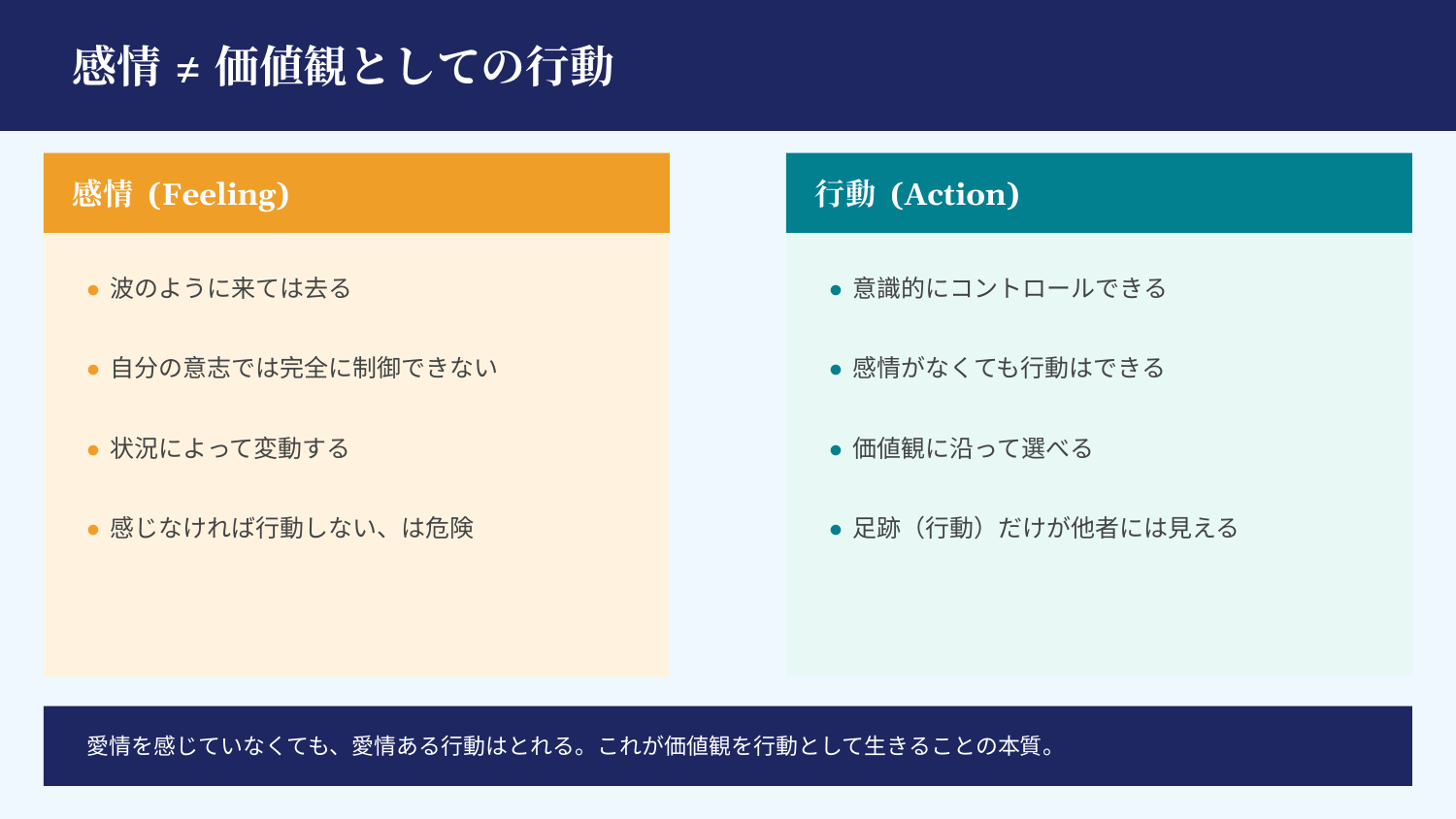

感情 ≠ 価値観としての行動

感情 (Feeling)

行動 (Action)
• 波のように来ては去る
• 意識的にコントロールできる
• 自分の意志では完全に制御できない
• 感情がなくても行動はできる
• 状況によって変動する
• 価値観に沿って選べる
• 感じなければ行動しない、は危険
• 足跡（行動）だけが他者には見える

愛情を感じていなくても、愛情ある行動はとれる。これが価値観を行動として生きることの本質。